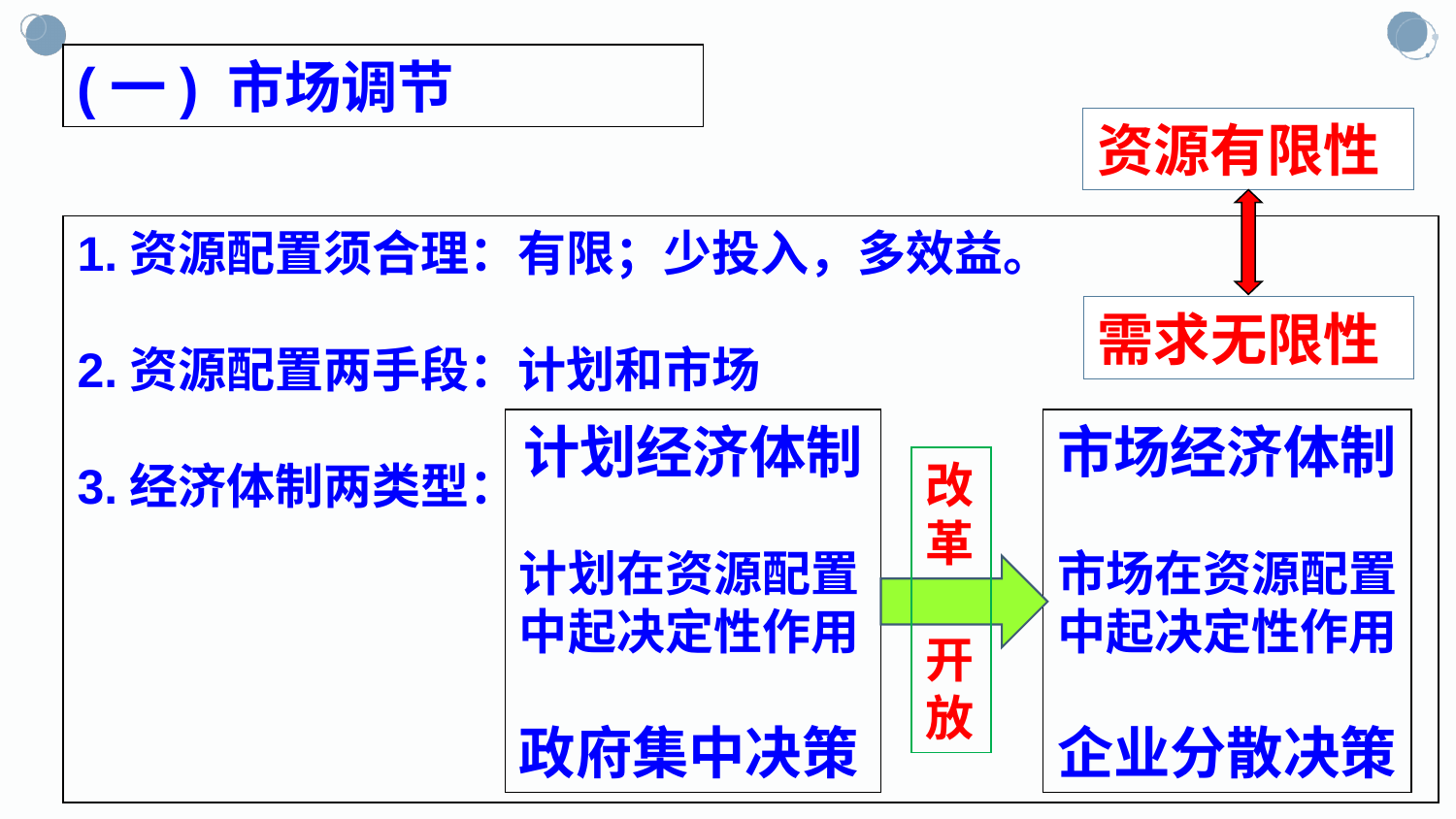

(一) 市场调节
资源有限性

1.资源配置须合理：有限；少投入，多效益。

2.资源配置两手段：计划和市场

3.经济体制两类型：

需求无限性
计划经济体制

计划在资源配置
中起决定性作用

政府集中决策
市场经济体制

市场在资源配置
中起决定性作用

企业分散决策
改革

开放